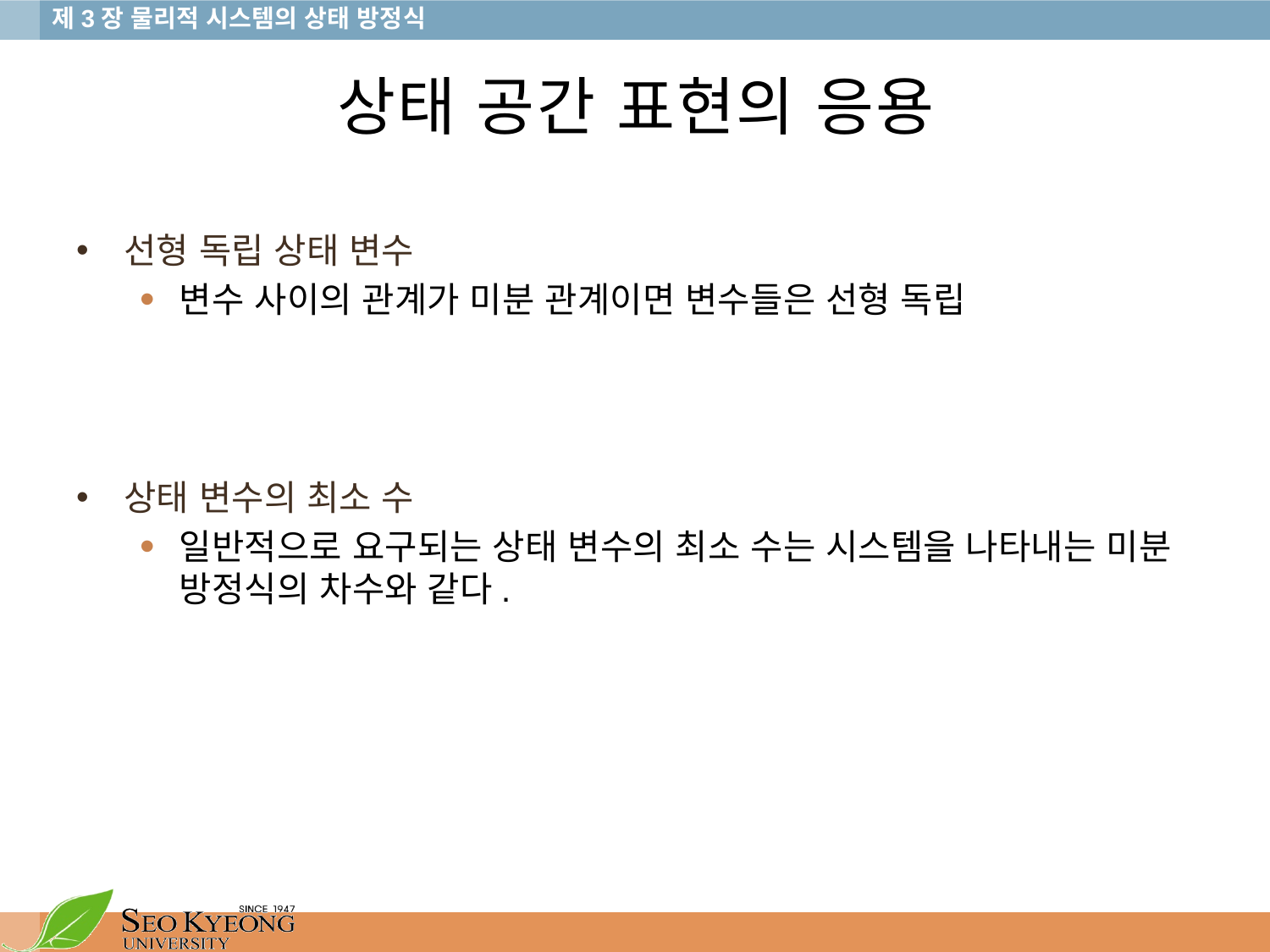

# 상태 공간 표현의 응용
선형 독립 상태 변수
변수 사이의 관계가 미분 관계이면 변수들은 선형 독립

상태 변수의 최소 수
일반적으로 요구되는 상태 변수의 최소 수는 시스템을 나타내는 미분 방정식의 차수와 같다.